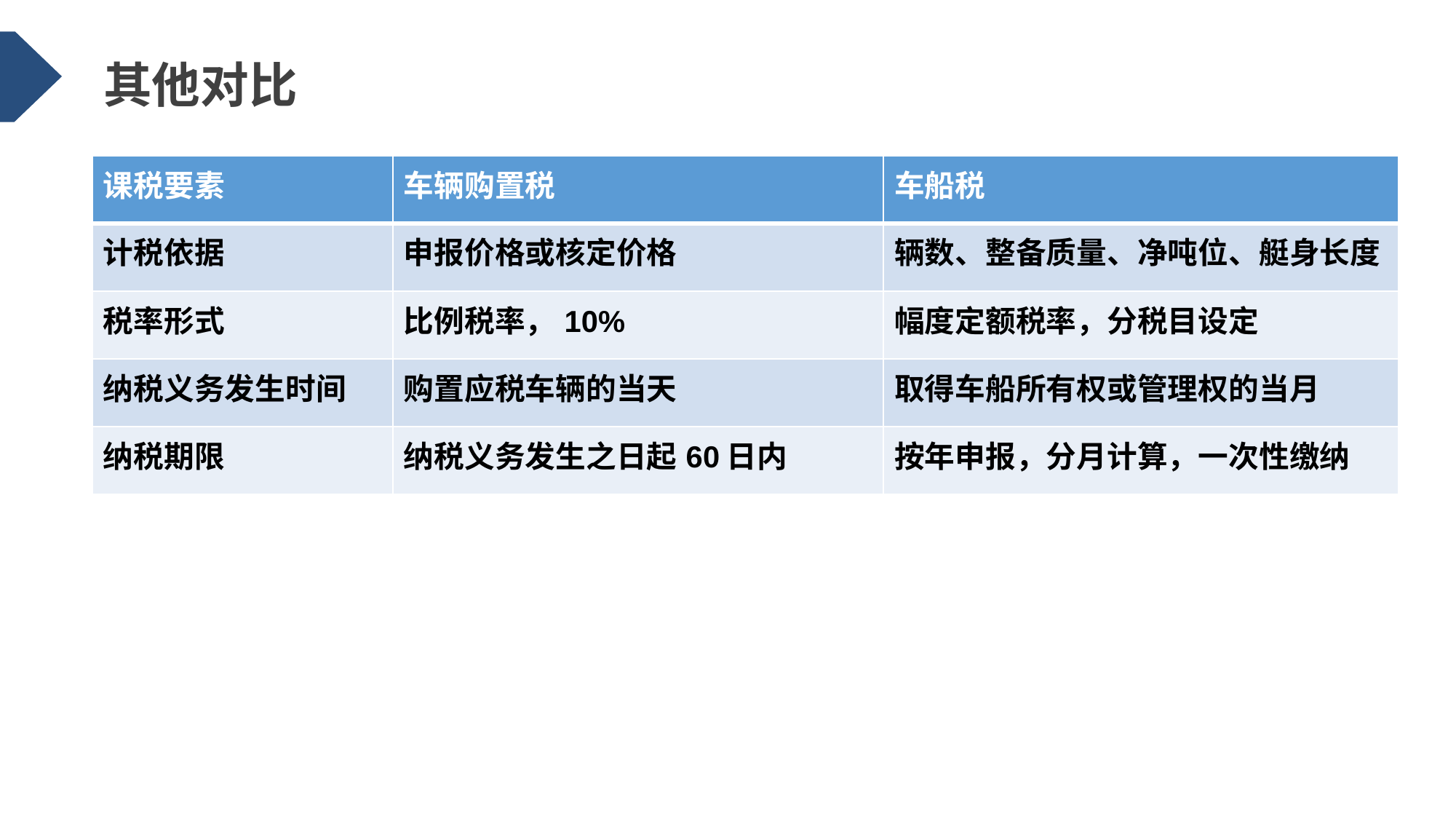

其他对比
| 课税要素 | 车辆购置税 | 车船税 |
| --- | --- | --- |
| 计税依据 | 申报价格或核定价格 | 辆数、整备质量、净吨位、艇身长度 |
| 税率形式 | 比例税率，10% | 幅度定额税率，分税目设定 |
| 纳税义务发生时间 | 购置应税车辆的当天 | 取得车船所有权或管理权的当月 |
| 纳税期限 | 纳税义务发生之日起60日内 | 按年申报，分月计算，一次性缴纳 |